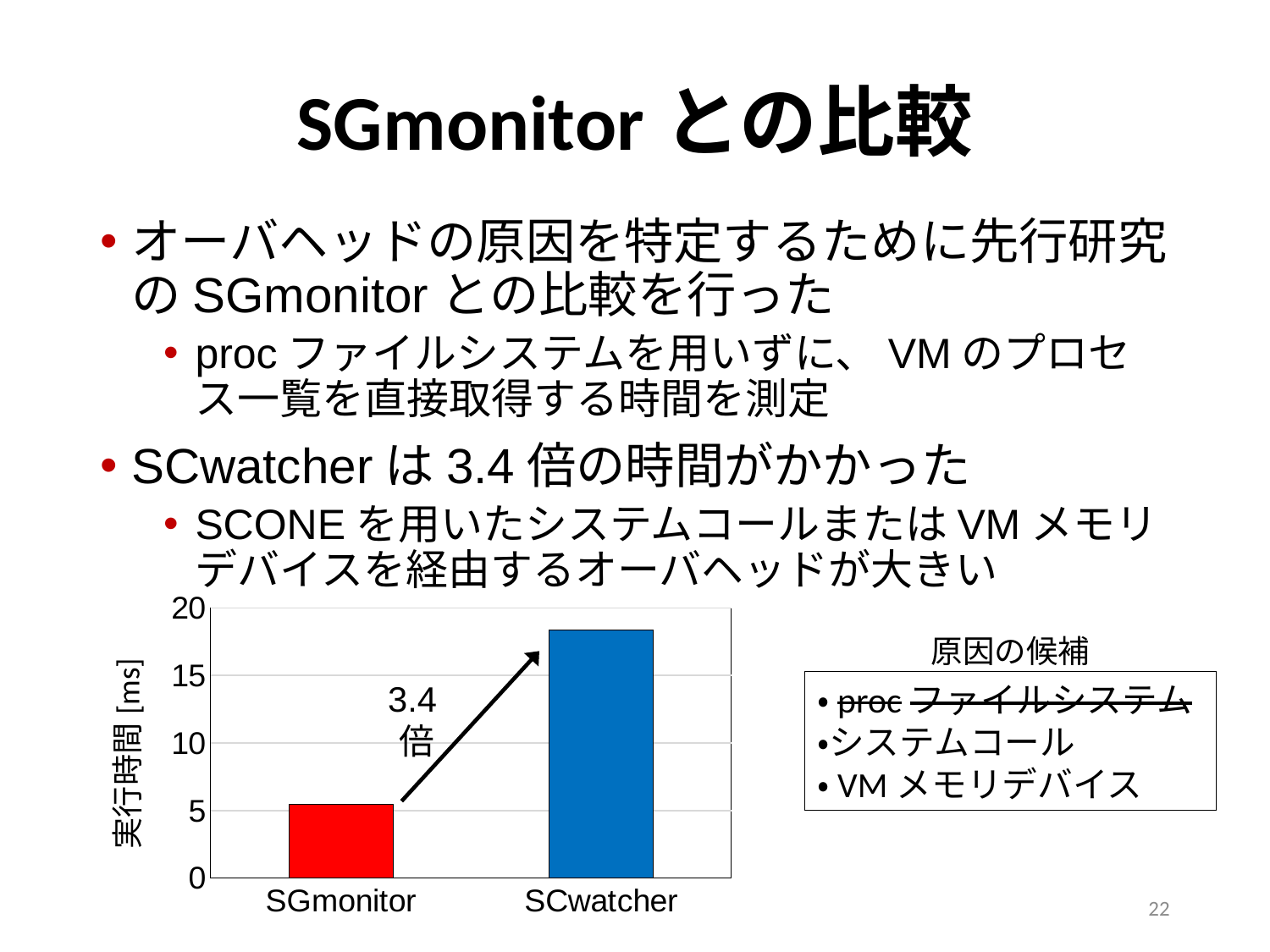

# SGmonitorとの比較
オーバヘッドの原因を特定するために先行研究のSGmonitorとの比較を行った
procファイルシステムを用いずに、VMのプロセス一覧を直接取得する時間を測定
SCwatcherは3.4倍の時間がかかった
SCONEを用いたシステムコールまたはVMメモリデバイスを経由するオーバヘッドが大きい

### Chart

| Category |  |
|---|---|
| SGmonitor | 5.448 |
| SCwatcher | 18.361 |
原因の候補
3.4倍
・procファイルシステム
・システムコール
・VMメモリデバイス
22